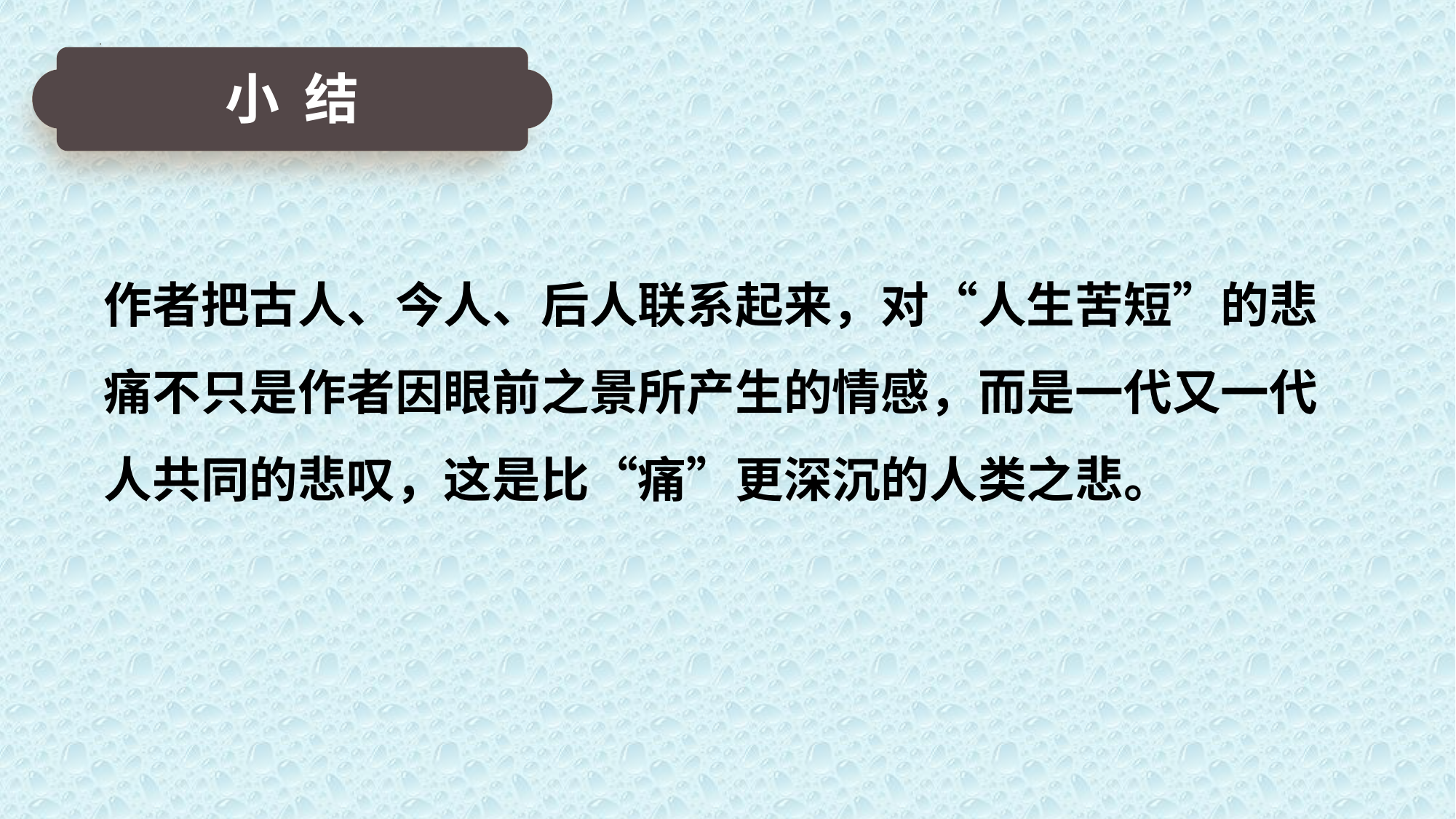

小  结
作者把古人、今人、后人联系起来，对“人生苦短”的悲痛不只是作者因眼前之景所产生的情感，而是一代又一代人共同的悲叹，这是比“痛”更深沉的人类之悲。